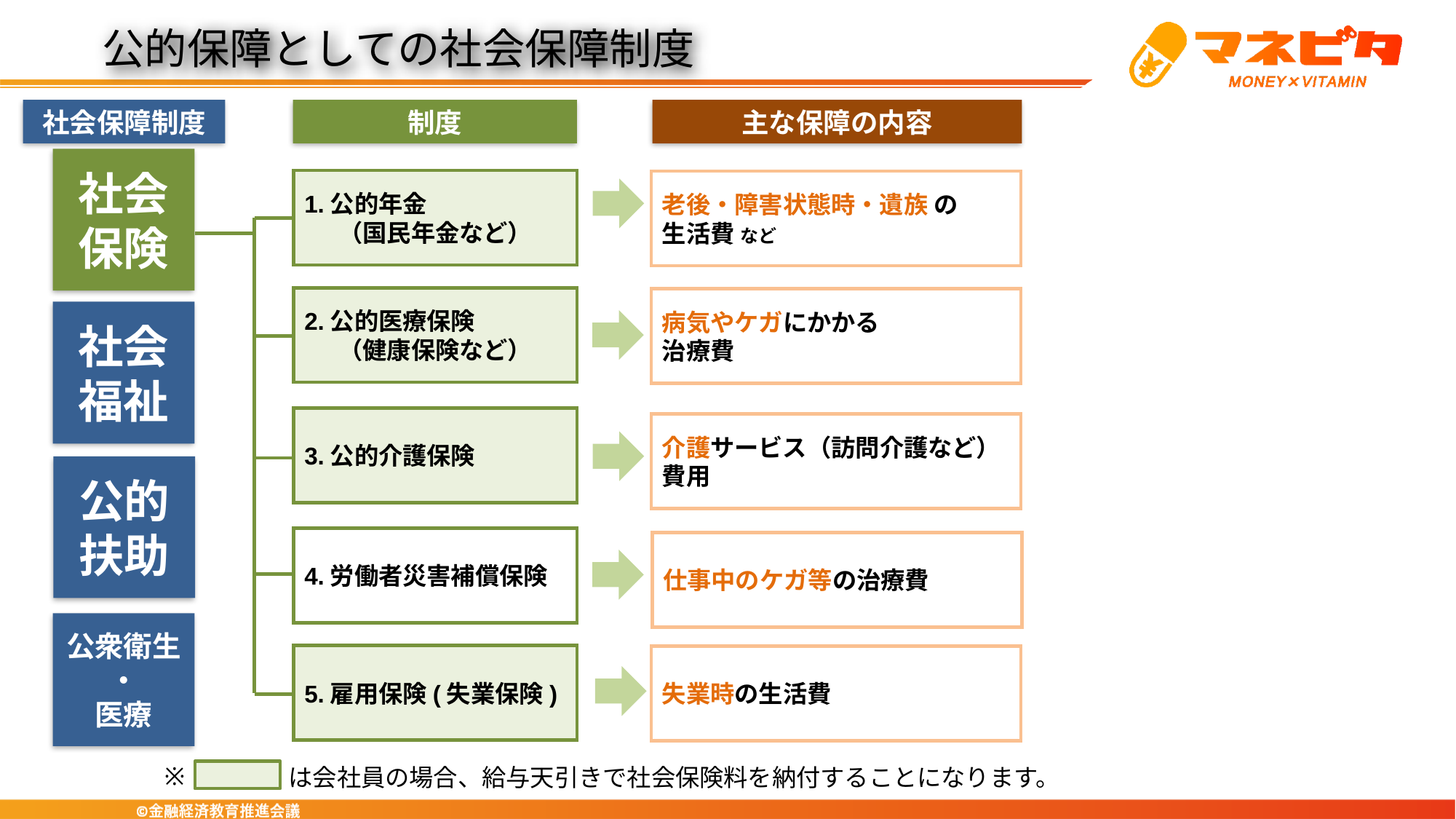

公的保障としての社会保障制度
社会保障制度
制度
主な保障の内容
社会
保険
1.公的年金
（国民年金など）
老後・障害状態時・遺族 の
生活費 など

2.公的医療保険
（健康保険など）
病気やケガにかかる
治療費
社会
福祉

3.公的介護保険
介護サービス（訪問介護など）費用

公的扶助
4.労働者災害補償保険
仕事中のケガ等の治療費

公衆衛生
・
医療
5.雇用保険(失業保険)
失業時の生活費

※
は会社員の場合、給与天引きで社会保険料を納付することになります。